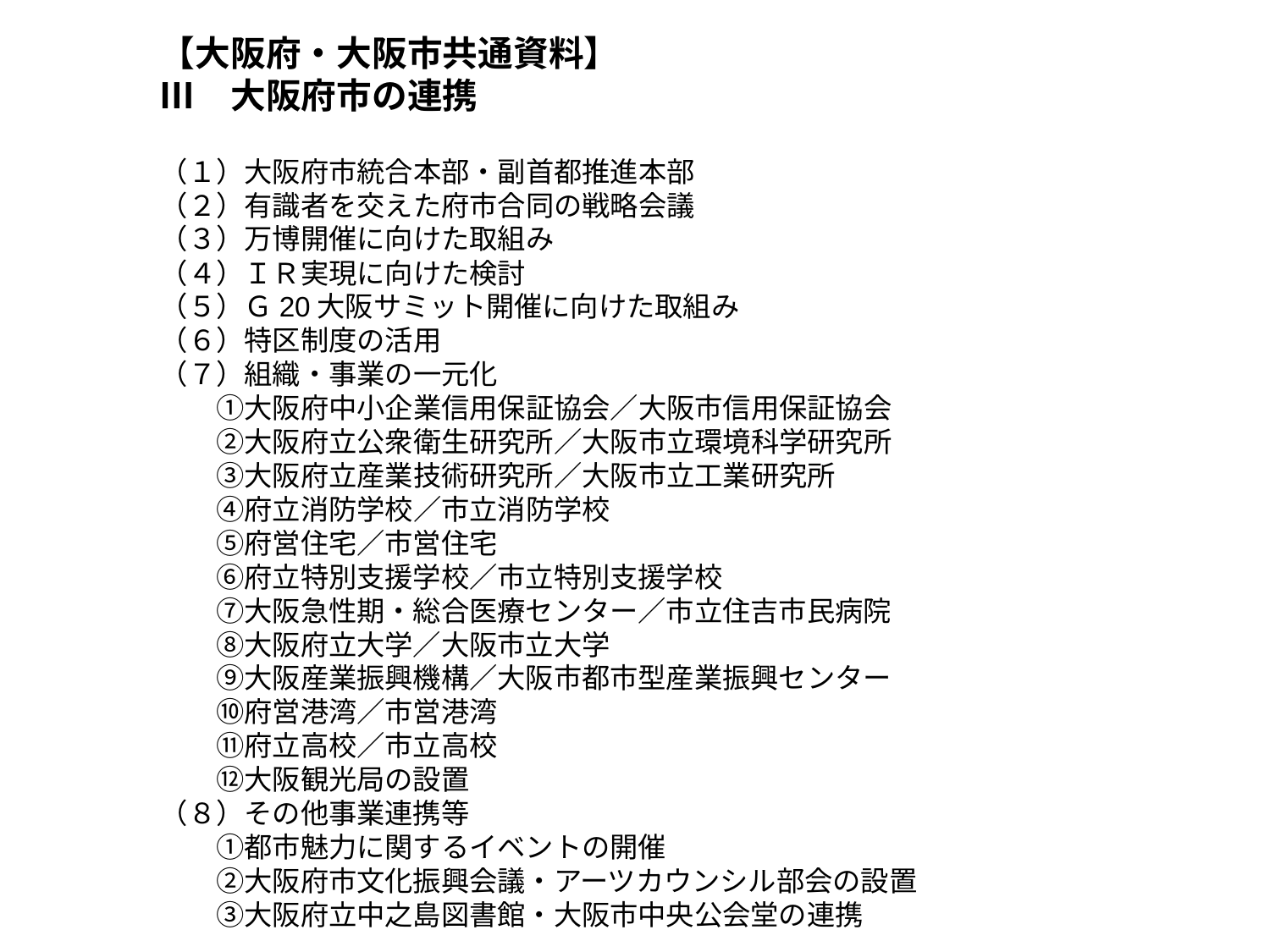

# 【大阪府・大阪市共通資料】 Ⅲ　大阪府市の連携 （１）大阪府市統合本部・副首都推進本部 （２）有識者を交えた府市合同の戦略会議 （３）万博開催に向けた取組み （４）ＩＲ実現に向けた検討 （５）Ｇ20大阪サミット開催に向けた取組み （６）特区制度の活用 （７）組織・事業の一元化 　　①大阪府中小企業信用保証協会／大阪市信用保証協会 　　②大阪府立公衆衛生研究所／大阪市立環境科学研究所 　　③大阪府立産業技術研究所／大阪市立工業研究所 　　④府立消防学校／市立消防学校 　　⑤府営住宅／市営住宅 　　⑥府立特別支援学校／市立特別支援学校 　　⑦大阪急性期・総合医療センター／市立住吉市民病院 　　⑧大阪府立大学／大阪市立大学 　　⑨大阪産業振興機構／大阪市都市型産業振興センター 　　⑩府営港湾／市営港湾 　　⑪府立高校／市立高校 　　⑫大阪観光局の設置 （８）その他事業連携等 　　①都市魅力に関するイベントの開催 　　②大阪府市文化振興会議・アーツカウンシル部会の設置 　　③大阪府立中之島図書館・大阪市中央公会堂の連携